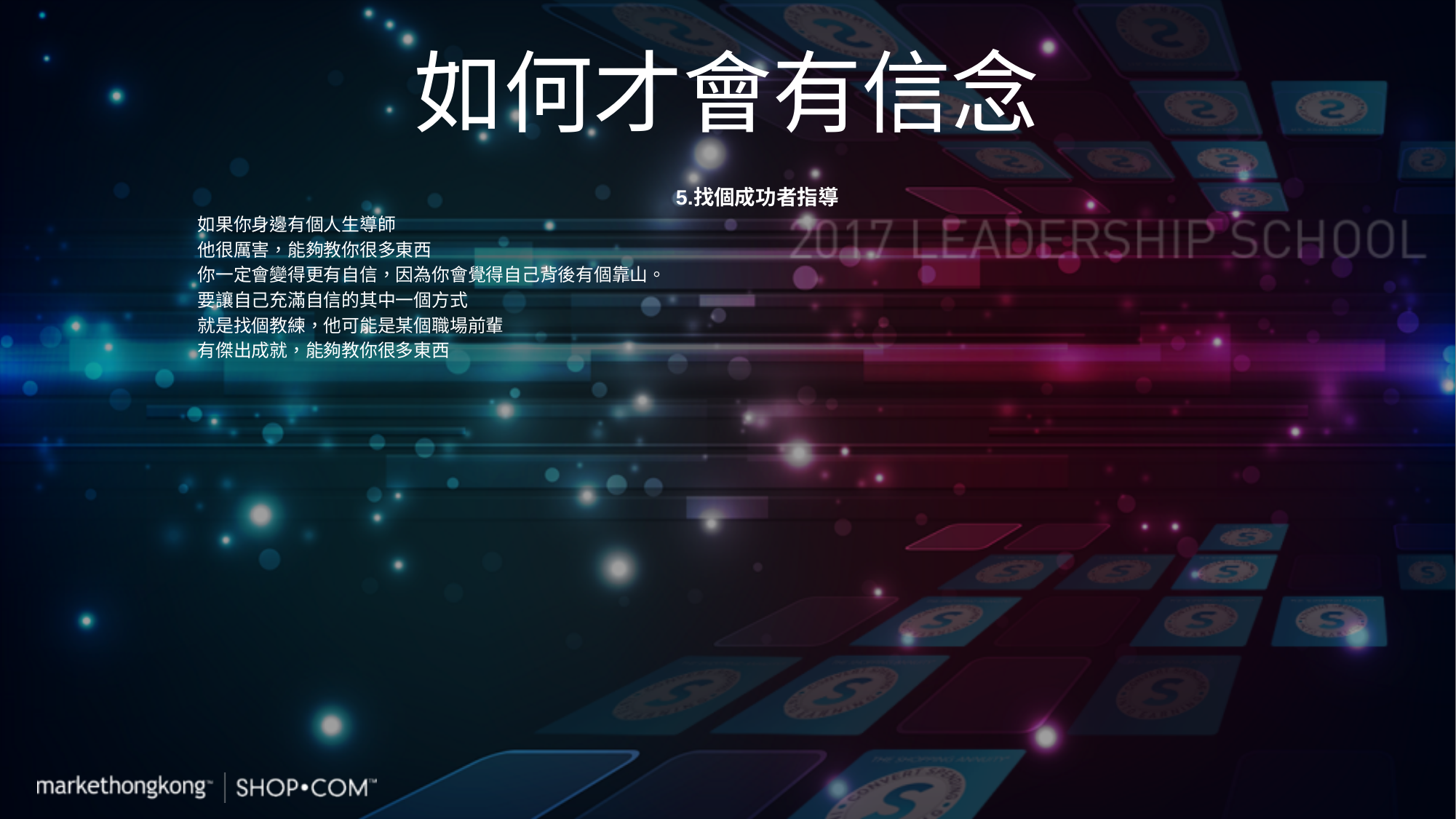

# 如何才會有信念
5.找個成功者指導
如果你身邊有個人生導師
他很厲害，能夠教你很多東西
你一定會變得更有自信，因為你會覺得自己背後有個靠山。
要讓自己充滿自信的其中一個方式
就是找個教練，他可能是某個職場前輩
有傑出成就，能夠教你很多東西